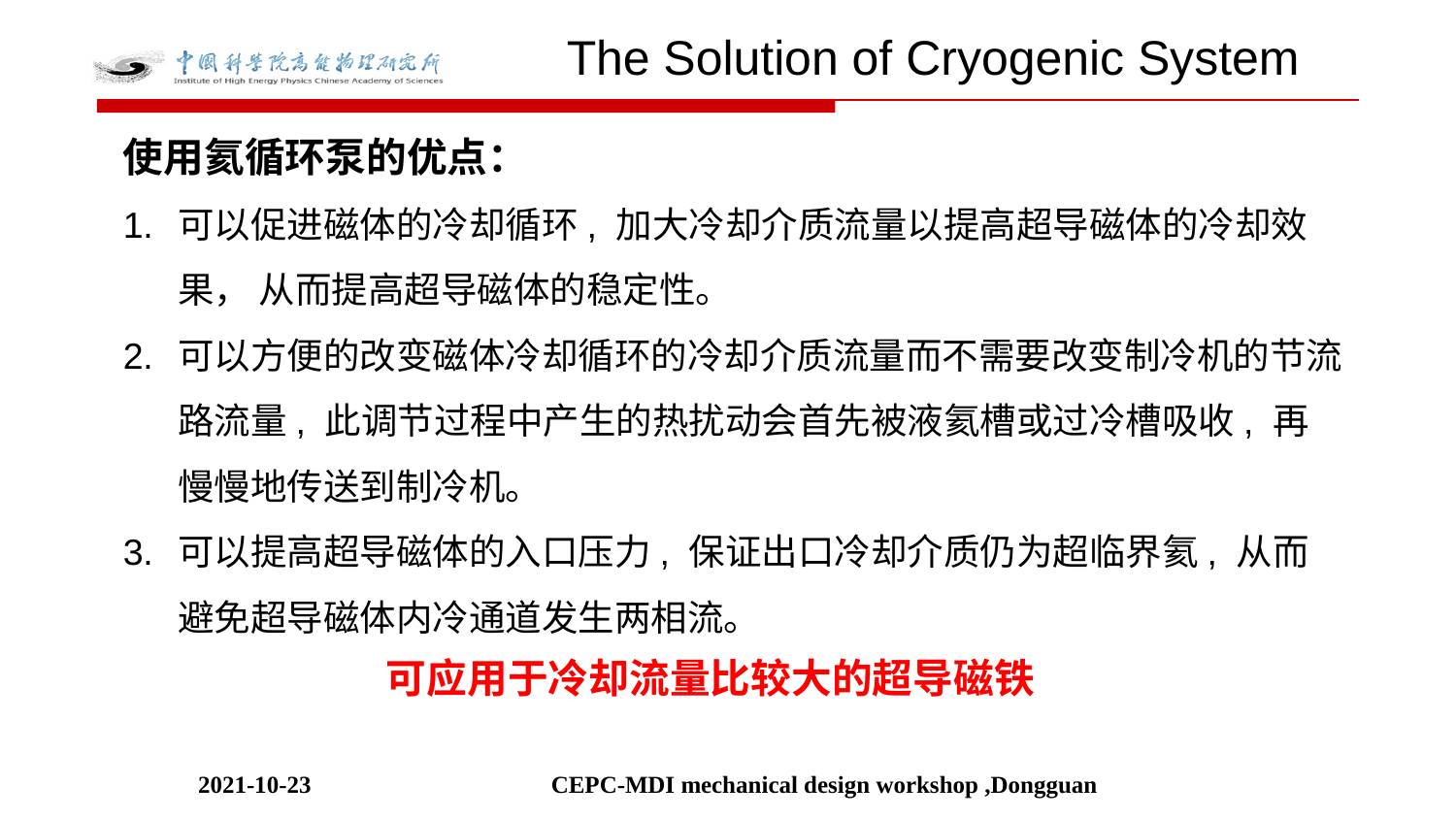

The Solution of Cryogenic System
使用氦循环泵的优点：
可以促进磁体的冷却循环, 加大冷却介质流量以提高超导磁体的冷却效果， 从而提高超导磁体的稳定性。
可以方便的改变磁体冷却循环的冷却介质流量而不需要改变制冷机的节流路流量, 此调节过程中产生的热扰动会首先被液氦槽或过冷槽吸收, 再慢慢地传送到制冷机。
可以提高超导磁体的入口压力, 保证出口冷却介质仍为超临界氦, 从而避免超导磁体内冷通道发生两相流。
可应用于冷却流量比较大的超导磁铁
2021-10-23
CEPC-MDI mechanical design workshop ,Dongguan